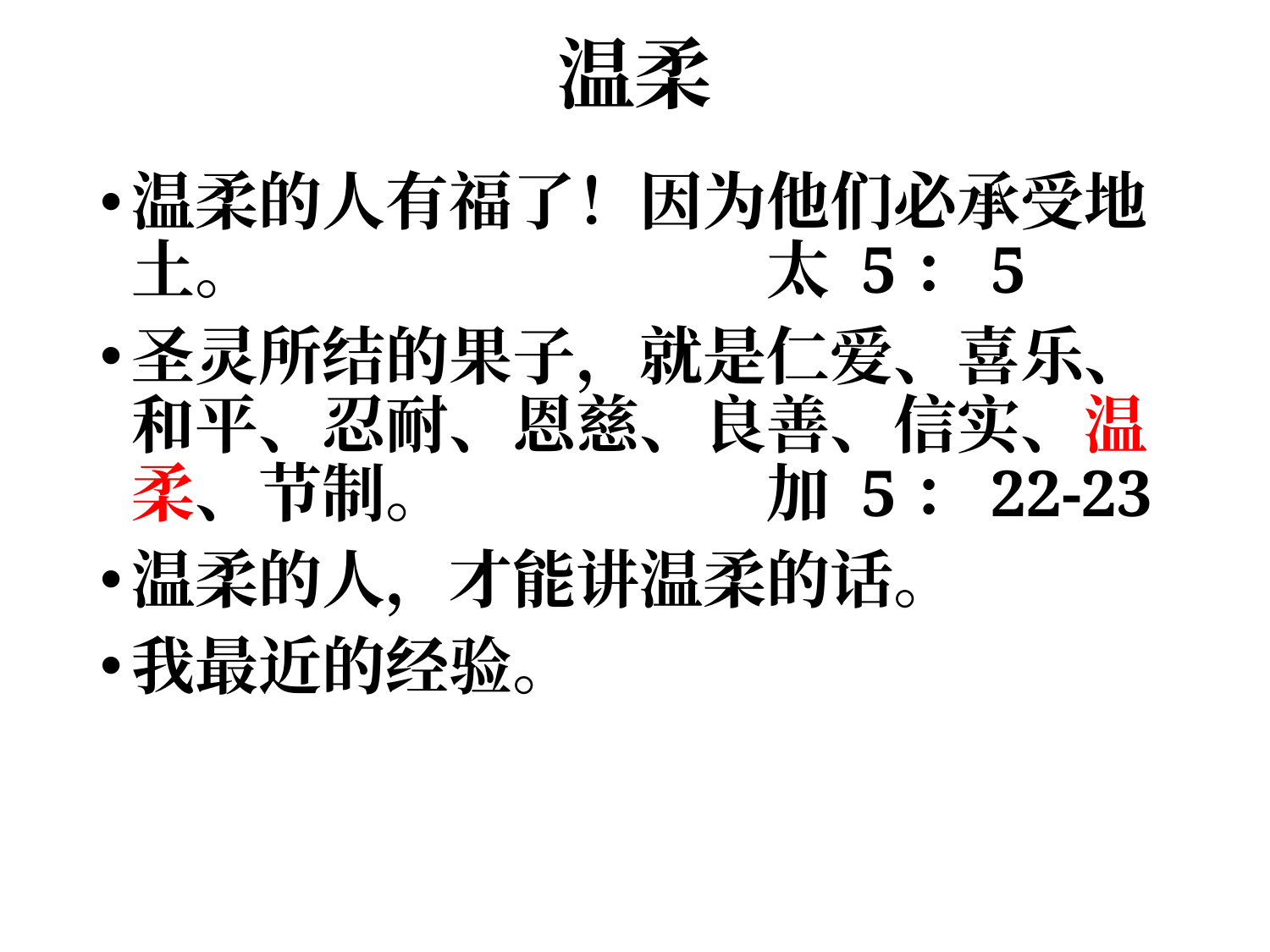

# 温柔
温柔的人有福了！因为他们必承受地土。				太 5：5
圣灵所结的果子，就是仁爱、喜乐、和平、忍耐、恩慈、良善、信实、温柔、节制。			加 5：22-23
温柔的人，才能讲温柔的话。
我最近的经验。